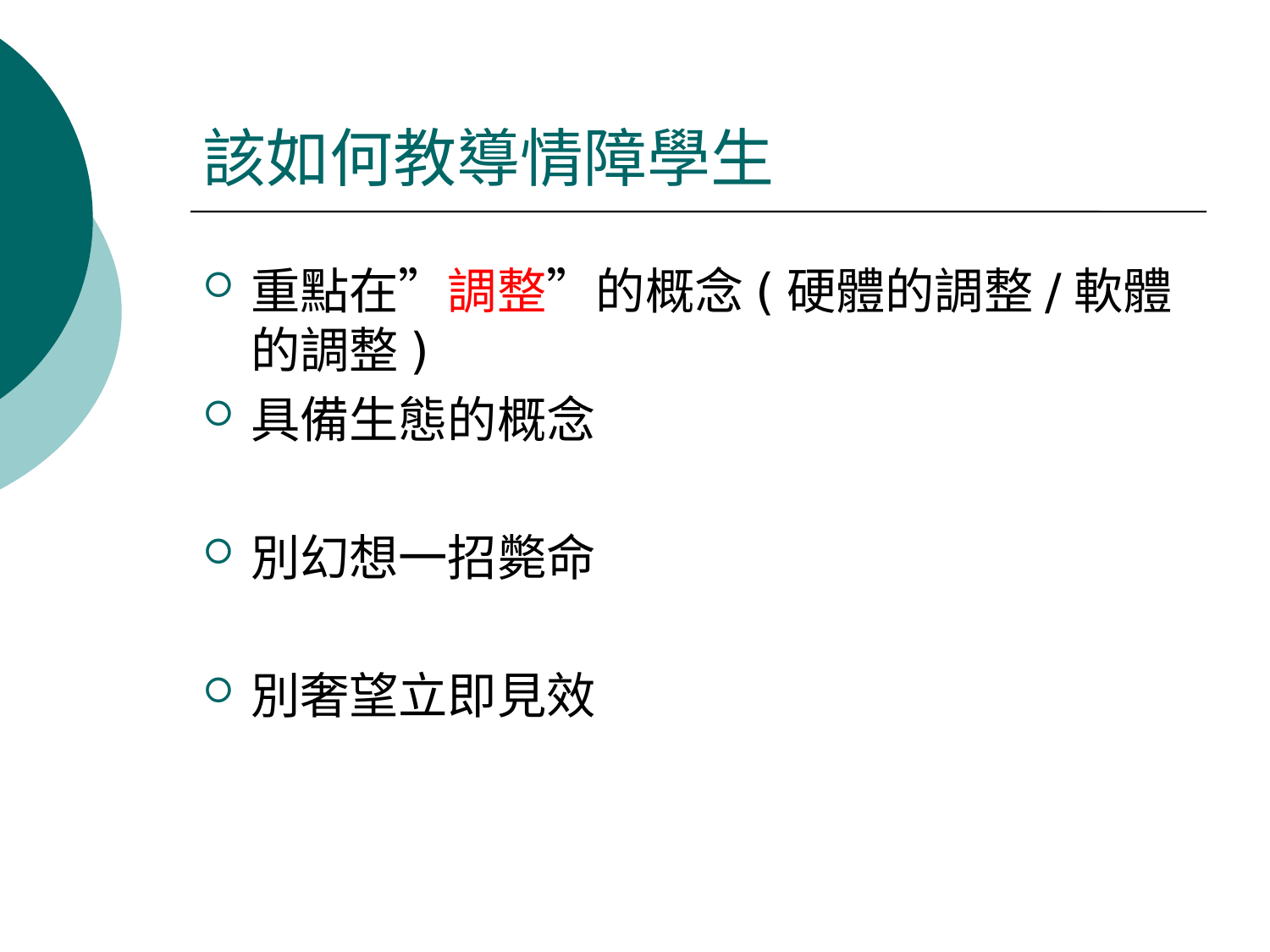

# 該如何教導情障學生
重點在”調整”的概念(硬體的調整/軟體的調整)
具備生態的概念

別幻想一招斃命

別奢望立即見效